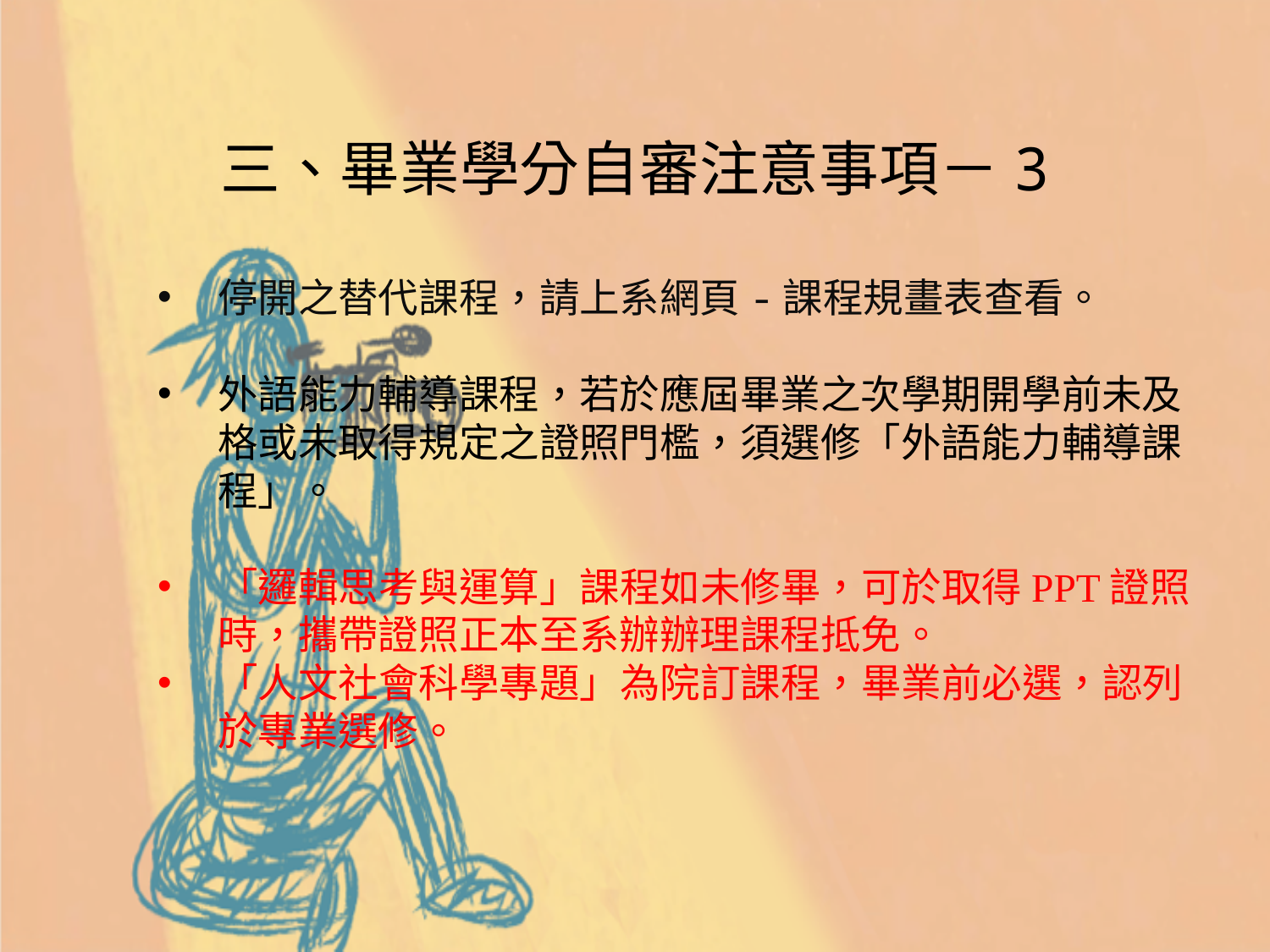

# 三、畢業學分自審注意事項－3

停開之替代課程，請上系網頁-課程規畫表查看。

外語能力輔導課程，若於應屆畢業之次學期開學前未及格或未取得規定之證照門檻，須選修「外語能力輔導課程」。

「邏輯思考與運算」課程如未修畢，可於取得PPT證照時，攜帶證照正本至系辦辦理課程抵免。
「人文社會科學專題」為院訂課程，畢業前必選，認列於專業選修。

7